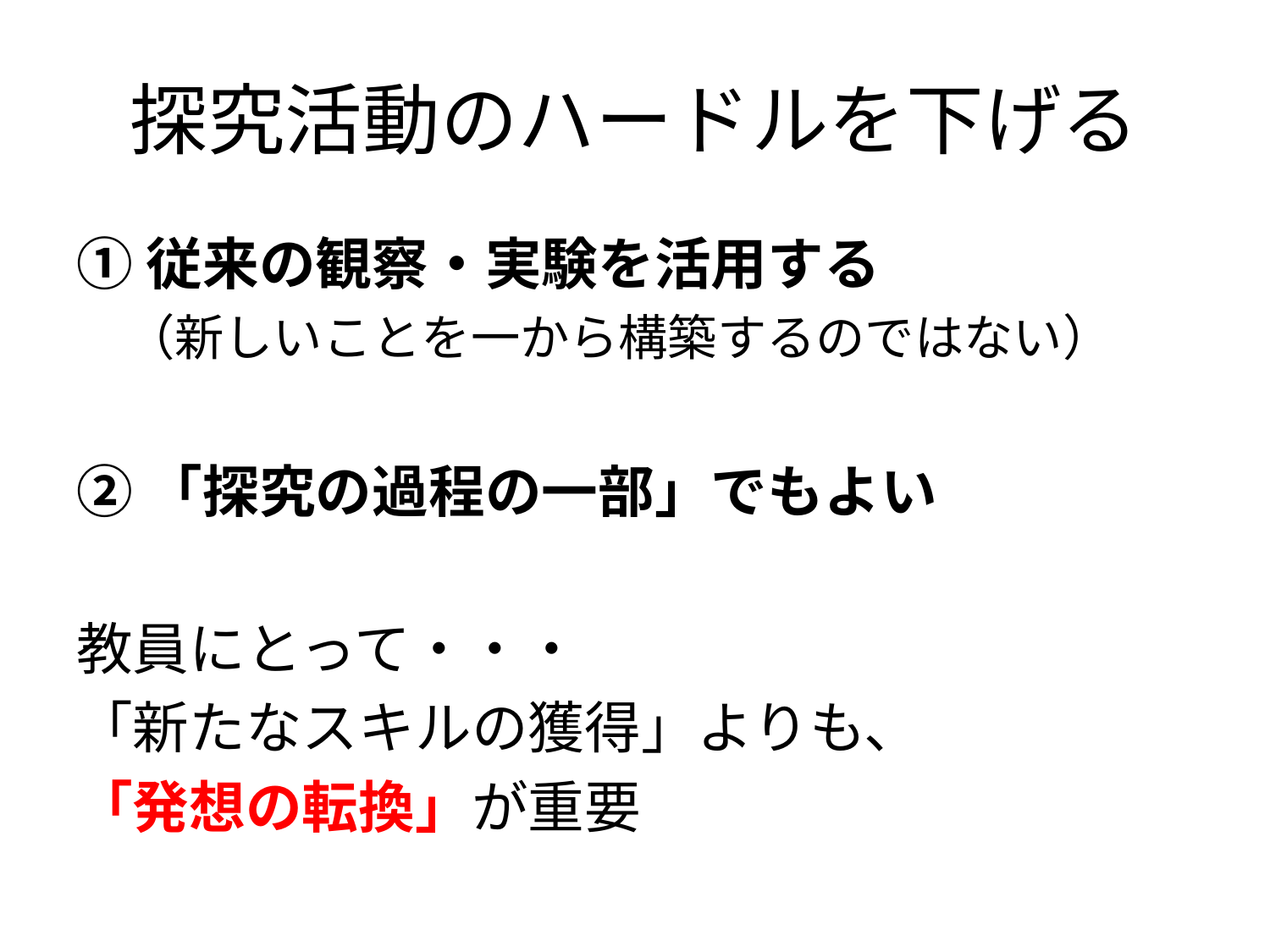

# 探究活動のハードルを下げる
①従来の観察・実験を活用する
　（新しいことを一から構築するのではない）

②「探究の過程の一部」でもよい

教員にとって・・・
「新たなスキルの獲得」よりも、
「発想の転換」が重要